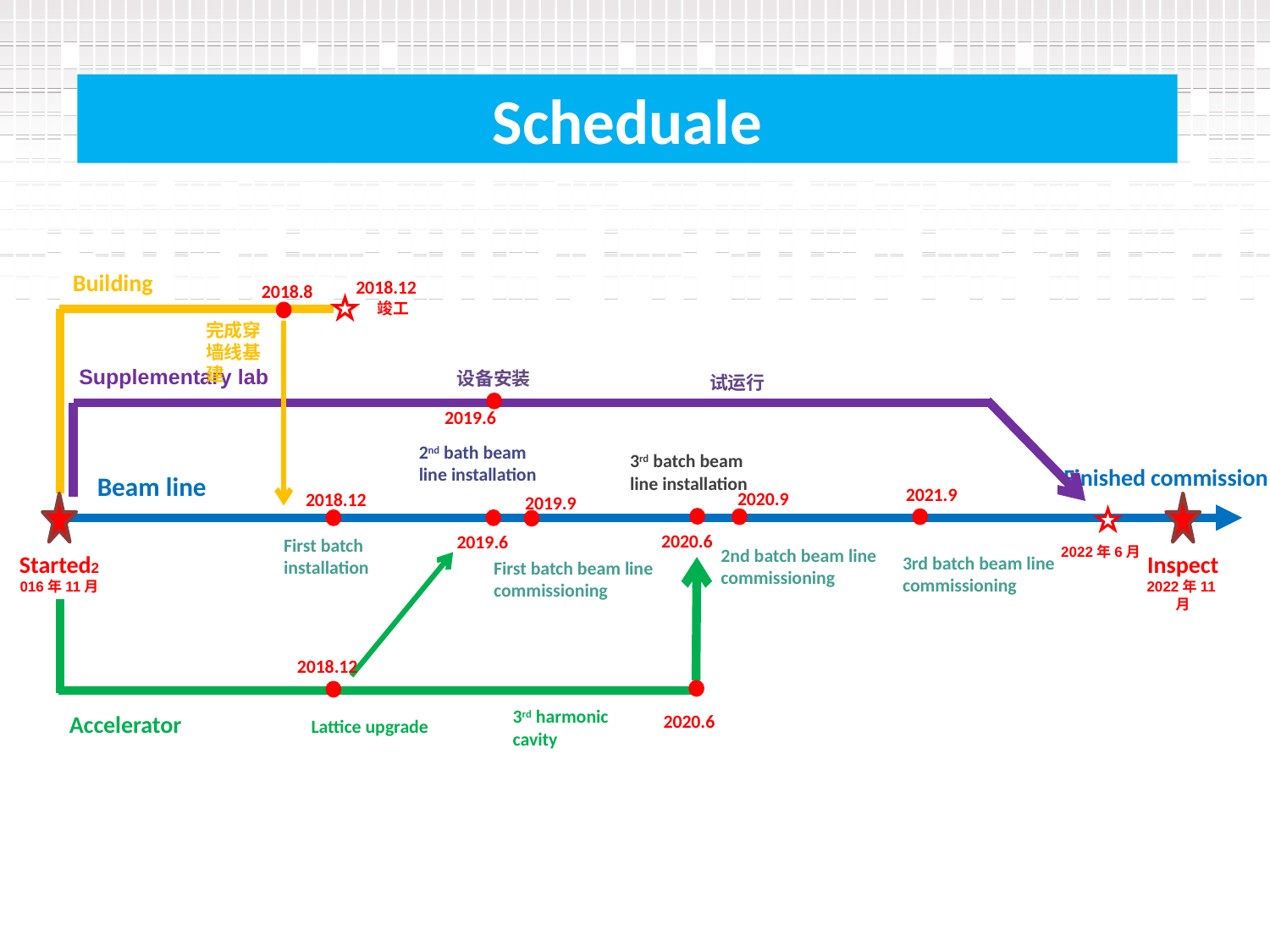

Scheduale
Building
2018.12
竣工
2018.8

完成穿墙线基建
Supplementary lab
设备安装
试运行

2019.6
2nd bath beam line installation
3rd batch beam line installation
Finished commission
Beam line
2021.9
2020.9
2018.12
2019.9

2020.6
2019.6
First batch installation
2022年6月
2nd batch beam line commissioning
Started2016年11月
Inspect
2022年11月
3rd batch beam line commissioning
First batch beam line commissioning
2018.12

3rd harmonic cavity
2020.6
Accelerator
Lattice upgrade